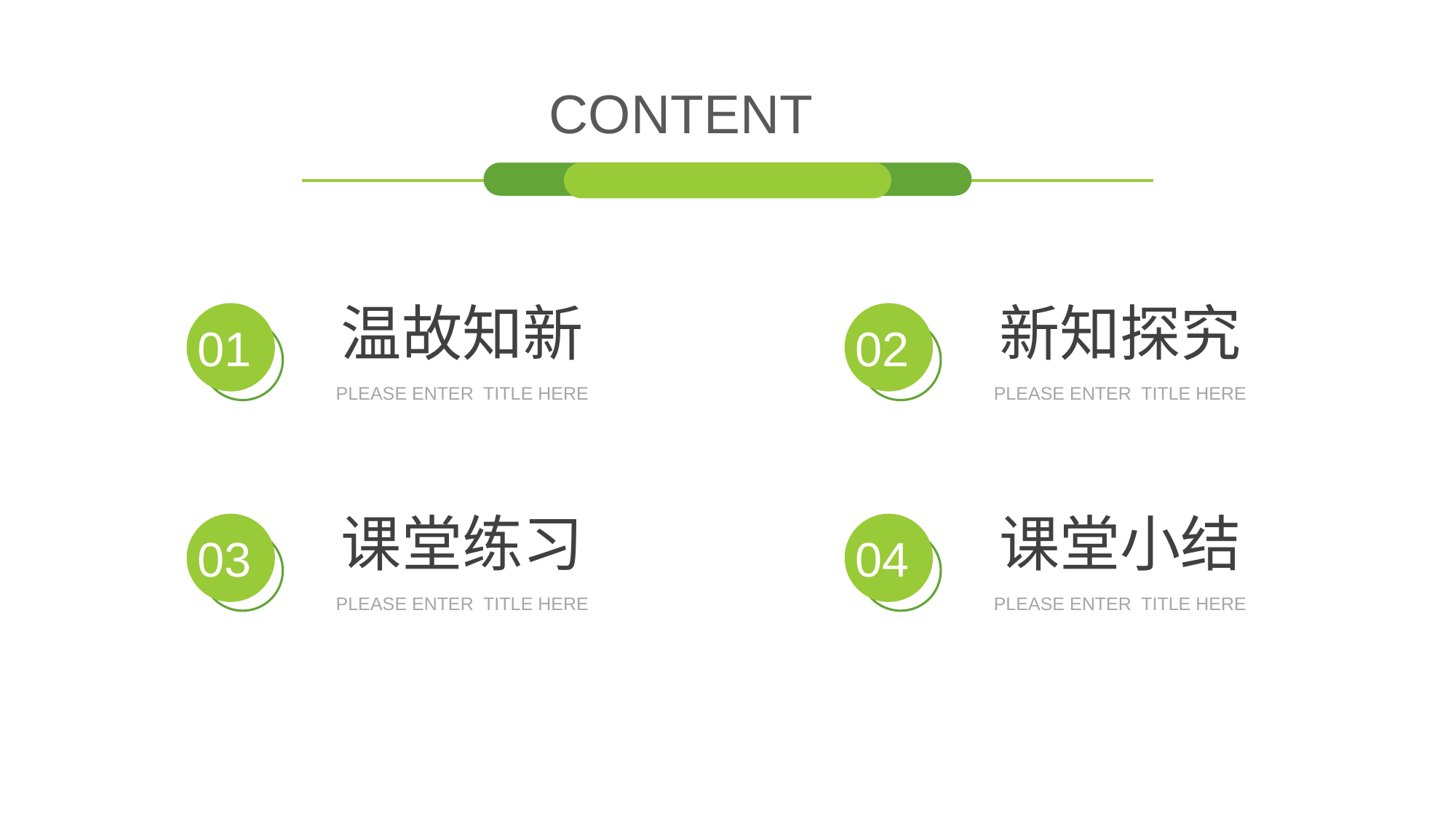

CONTENT

温故知新
PLEASE ENTER  TITLE HERE

01

新知探究
PLEASE ENTER  TITLE HERE

02

课堂练习
PLEASE ENTER  TITLE HERE

03

课堂小结
PLEASE ENTER  TITLE HERE

04